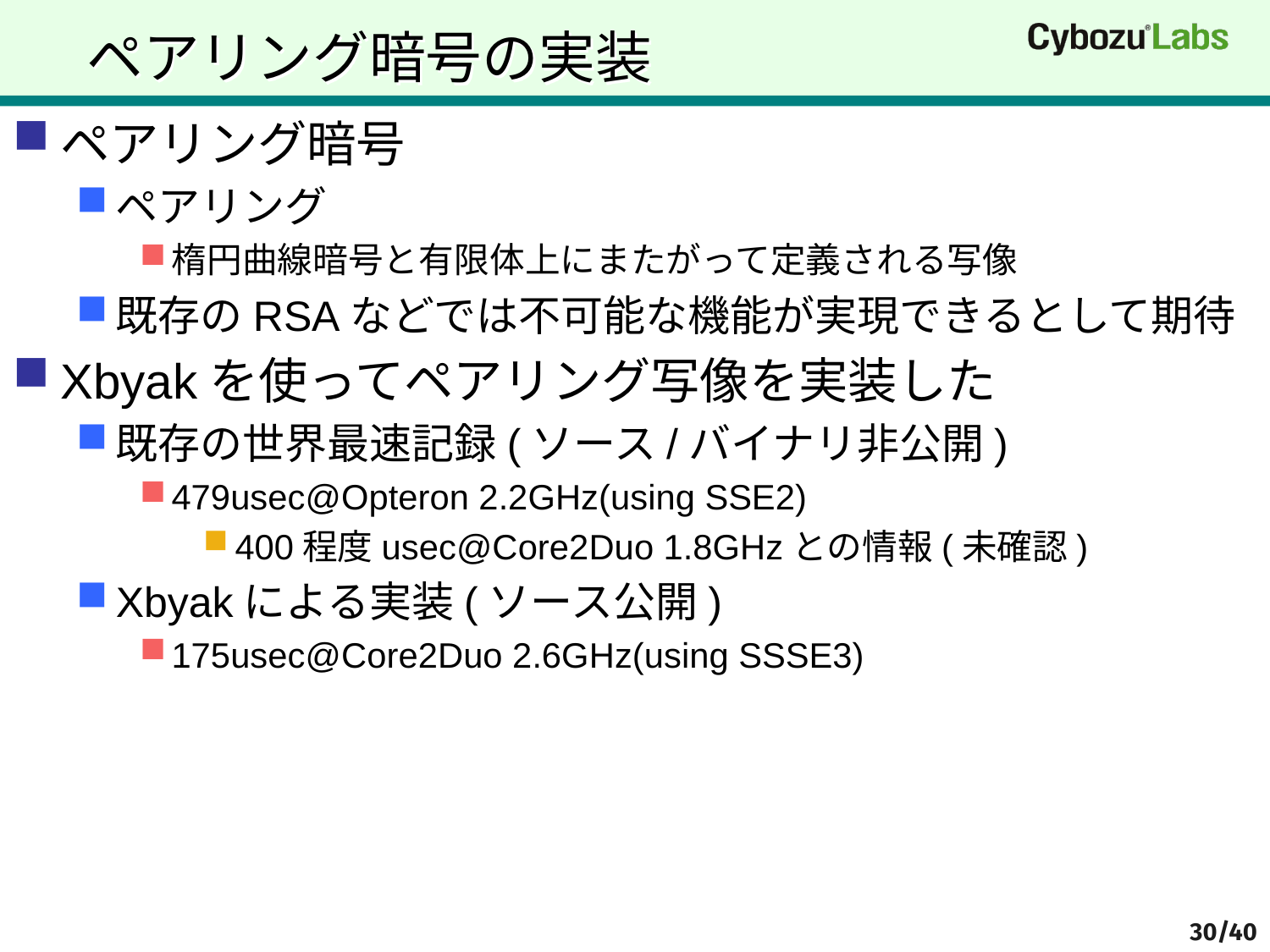

# ペアリング暗号の実装
ペアリング暗号
ペアリング
楕円曲線暗号と有限体上にまたがって定義される写像
既存のRSAなどでは不可能な機能が実現できるとして期待
Xbyakを使ってペアリング写像を実装した
既存の世界最速記録(ソース/バイナリ非公開)
479usec@Opteron 2.2GHz(using SSE2)
400程度usec@Core2Duo 1.8GHzとの情報(未確認)
Xbyakによる実装(ソース公開)
175usec@Core2Duo 2.6GHz(using SSSE3)

30/40